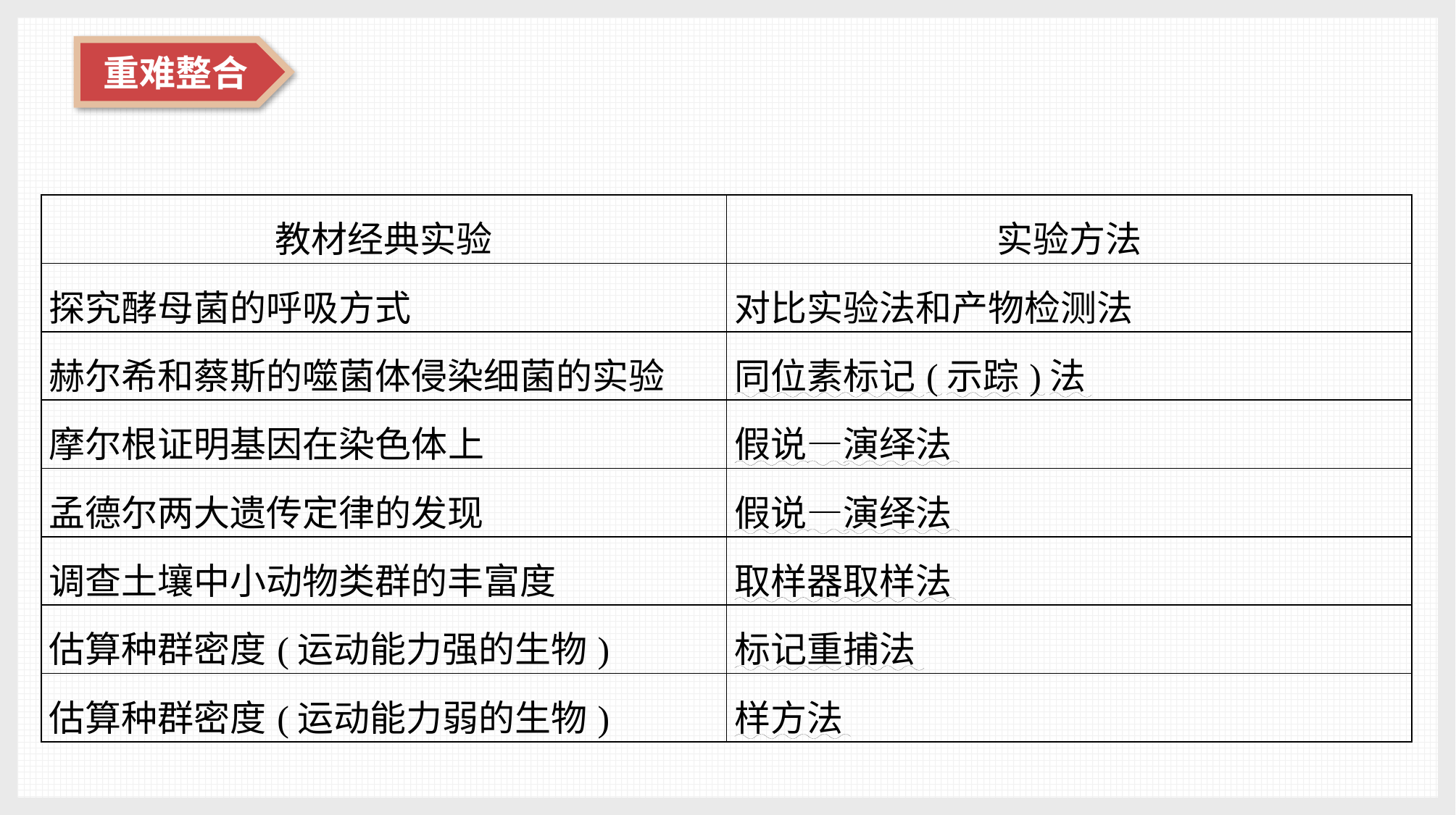

| 教材经典实验 | 实验方法 |
| --- | --- |
| 探究酵母菌的呼吸方式 | 对比实验法和产物检测法 |
| 赫尔希和蔡斯的噬菌体侵染细菌的实验 | 同位素标记(示踪)法 |
| 摩尔根证明基因在染色体上 | 假说—演绎法 |
| 孟德尔两大遗传定律的发现 | 假说—演绎法 |
| 调查土壤中小动物类群的丰富度 | 取样器取样法 |
| 估算种群密度(运动能力强的生物) | 标记重捕法 |
| 估算种群密度(运动能力弱的生物) | 样方法 |